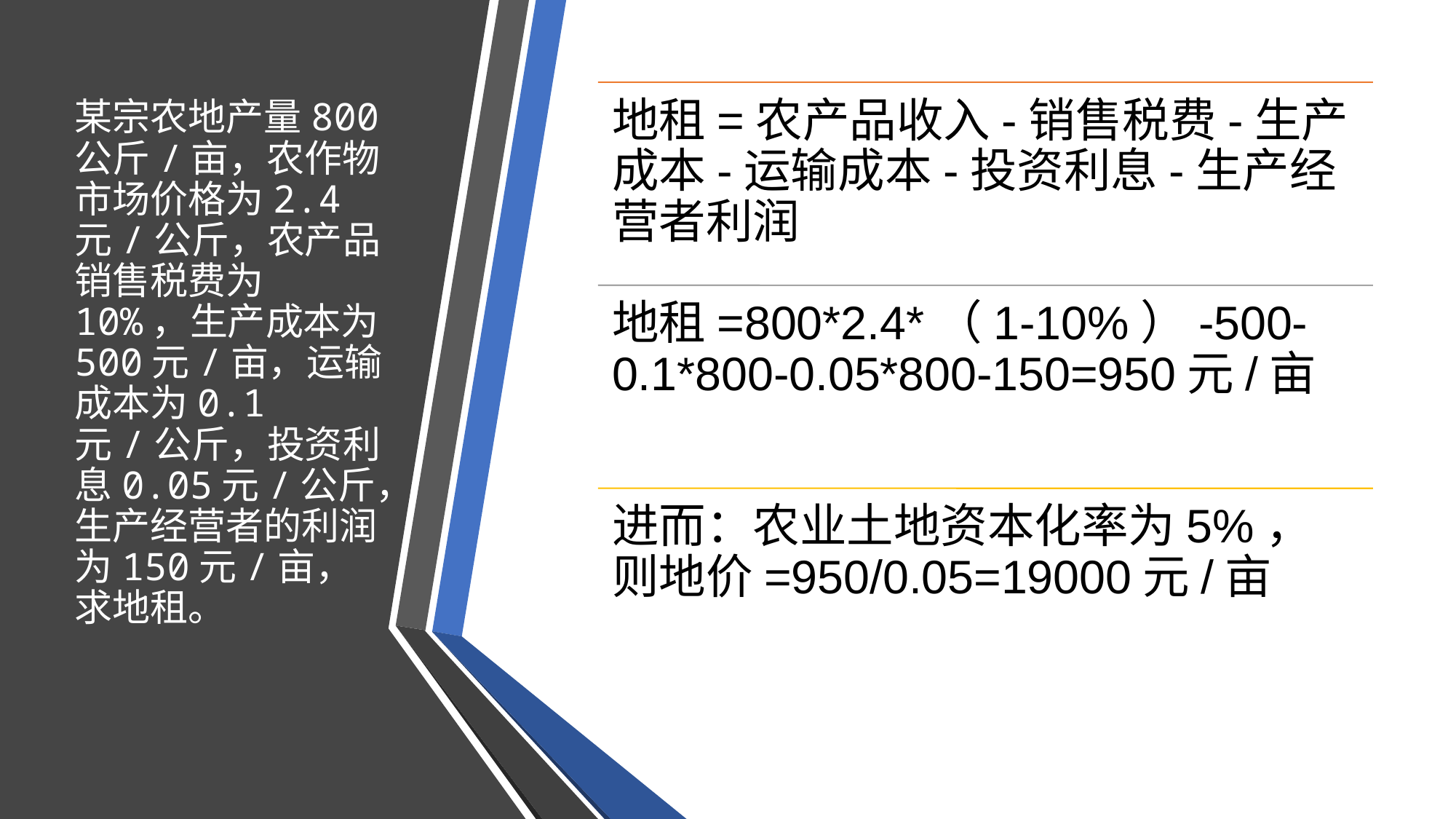

# 某宗农地产量800公斤/亩，农作物市场价格为2.4元/公斤，农产品销售税费为10%，生产成本为500元/亩，运输成本为0.1元/公斤，投资利息0.05元/公斤，生产经营者的利润为150元/亩，求地租。
地租=农产品收入-销售税费-生产成本-运输成本-投资利息-生产经营者利润
地租=800*2.4*（1-10%）-500-0.1*800-0.05*800-150=950元/亩
进而：农业土地资本化率为5%，则地价=950/0.05=19000元/亩